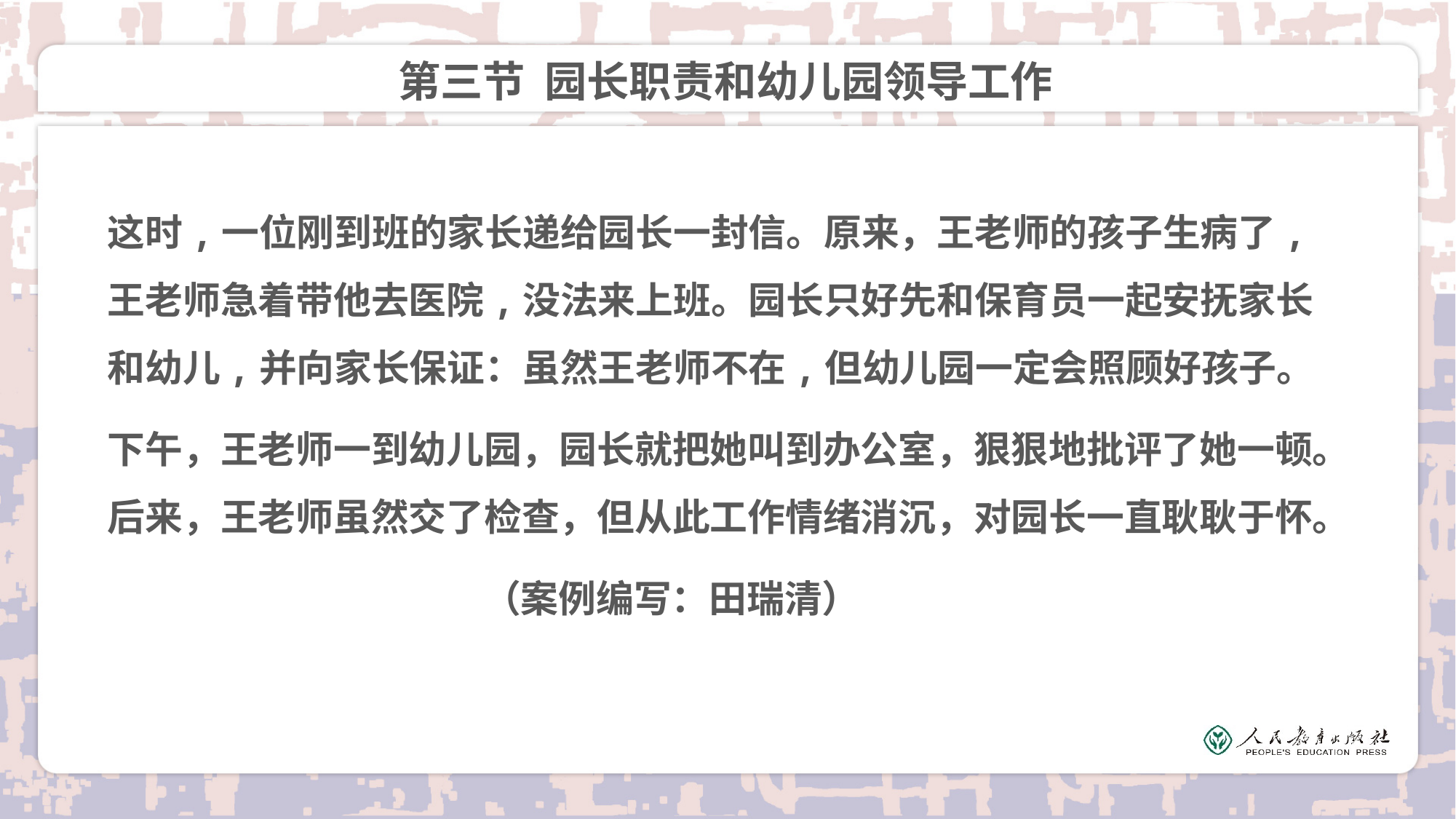

# 第三节  园长职责和幼儿园领导工作
这时,一位刚到班的家长递给园长一封信。原来，王老师的孩子生病了,王老师急着带他去医院,没法来上班。园长只好先和保育员一起安抚家长和幼儿,并向家长保证：虽然王老师不在,但幼儿园一定会照顾好孩子。
下午，王老师一到幼儿园，园长就把她叫到办公室，狠狠地批评了她一顿。后来，王老师虽然交了检查，但从此工作情绪消沉，对园长一直耿耿于怀。
                                           （案例编写：田瑞清）